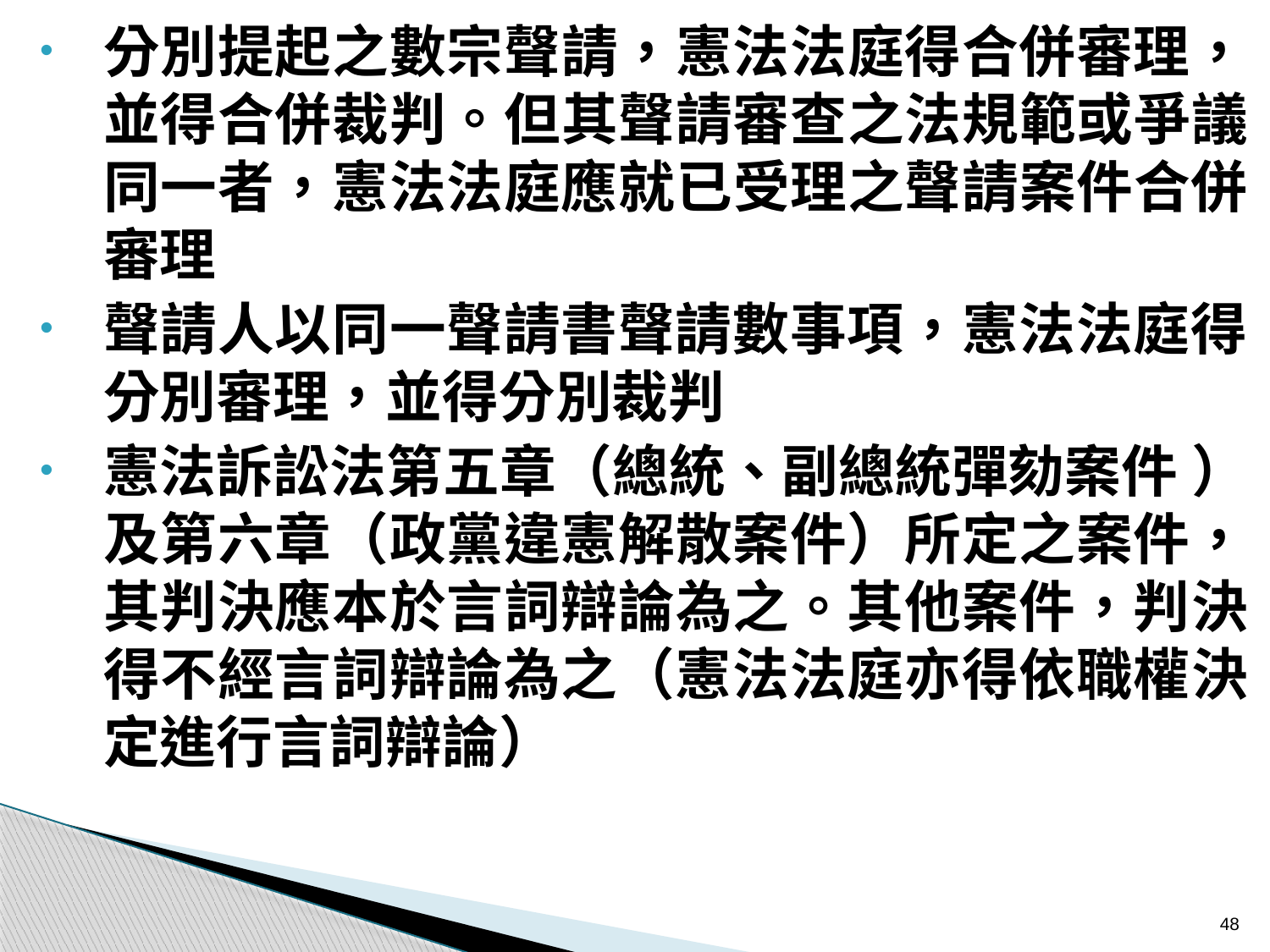

分別提起之數宗聲請，憲法法庭得合併審理，並得合併裁判。但其聲請審查之法規範或爭議同一者，憲法法庭應就已受理之聲請案件合併審理
聲請人以同一聲請書聲請數事項，憲法法庭得分別審理，並得分別裁判
憲法訴訟法第五章（總統、副總統彈劾案件 ）及第六章（政黨違憲解散案件）所定之案件，其判決應本於言詞辯論為之。其他案件，判決得不經言詞辯論為之（憲法法庭亦得依職權決定進行言詞辯論）

48